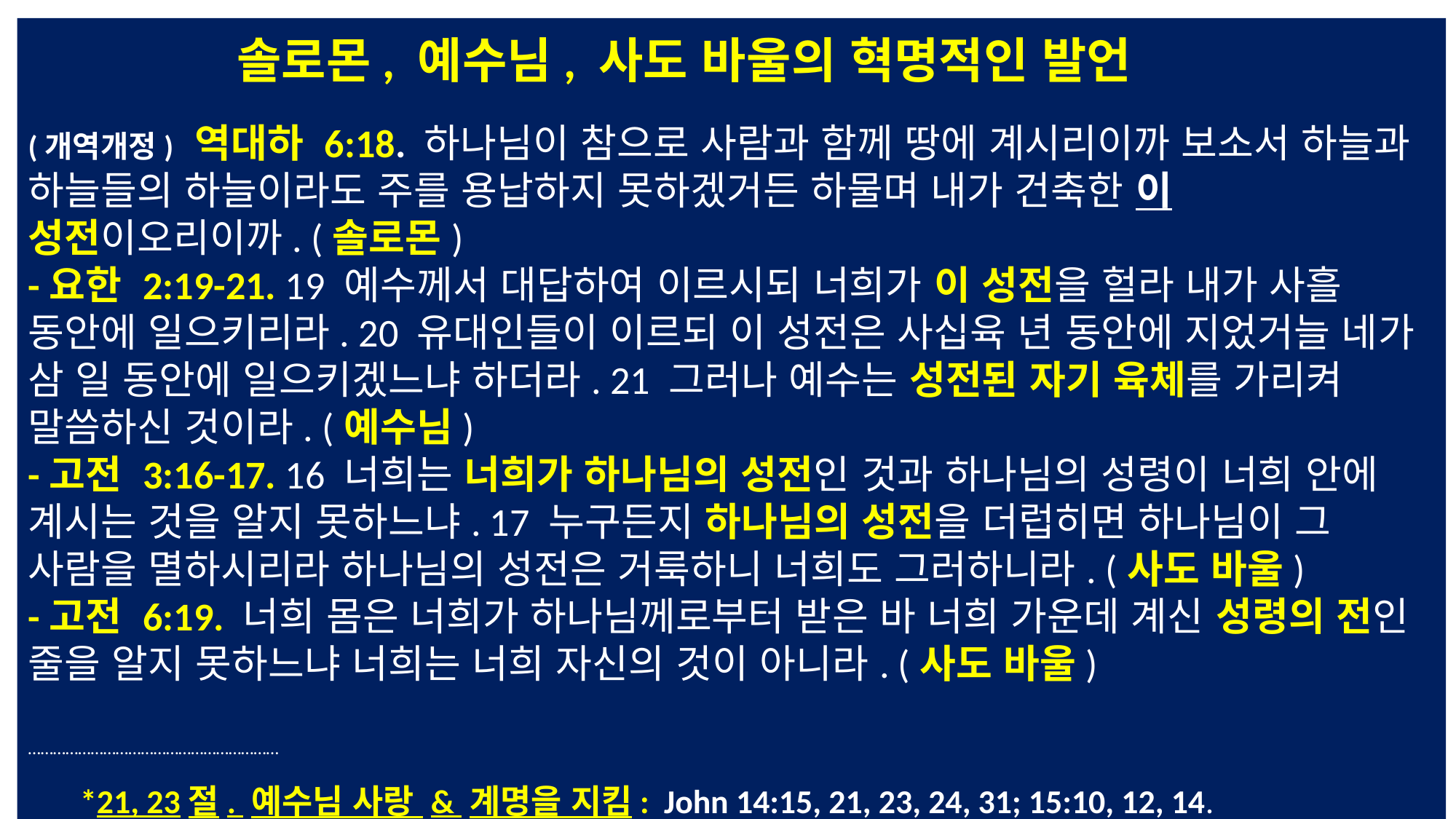

솔로몬, 예수님, 사도 바울의 혁명적인 발언

(개역개정)  역대하 6:18. 하나님이 참으로 사람과 함께 땅에 계시리이까 보소서 하늘과 하늘들의 하늘이라도 주를 용납하지 못하겠거든 하물며 내가 건축한 이 성전이오리이까. (솔로몬)
-요한 2:19-21. 19 예수께서 대답하여 이르시되 너희가 이 성전을 헐라 내가 사흘 동안에 일으키리라. 20 유대인들이 이르되 이 성전은 사십육 년 동안에 지었거늘 네가 삼 일 동안에 일으키겠느냐 하더라. 21 그러나 예수는 성전된 자기 육체를 가리켜 말씀하신 것이라. (예수님)
-고전 3:16-17. 16 너희는 너희가 하나님의 성전인 것과 하나님의 성령이 너희 안에 계시는 것을 알지 못하느냐. 17 누구든지 하나님의 성전을 더럽히면 하나님이 그 사람을 멸하시리라 하나님의 성전은 거룩하니 너희도 그러하니라. (사도 바울)
-고전 6:19. 너희 몸은 너희가 하나님께로부터 받은 바 너희 가운데 계신 성령의 전인 줄을 알지 못하느냐 너희는 너희 자신의 것이 아니라. (사도 바울)

……………………………………………………

       *21, 23절. 예수님 사랑 & 계명을 지킴:  John 14:15, 21, 23, 24, 31; 15:10, 12, 14.